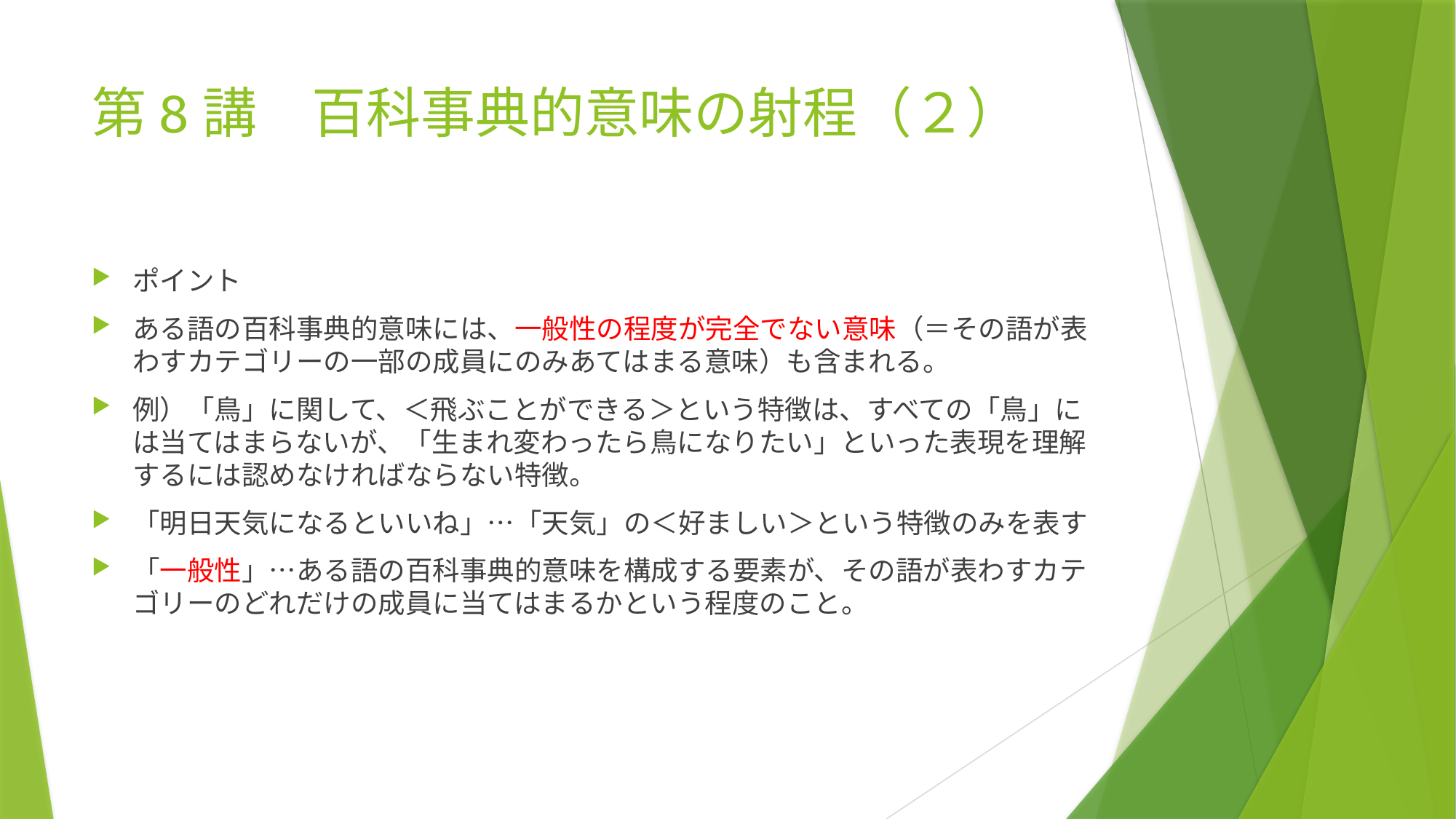

# 第8講　百科事典的意味の射程（２）
ポイント
ある語の百科事典的意味には、一般性の程度が完全でない意味（＝その語が表わすカテゴリーの一部の成員にのみあてはまる意味）も含まれる。
例）「鳥」に関して、＜飛ぶことができる＞という特徴は、すべての「鳥」には当てはまらないが、「生まれ変わったら鳥になりたい」といった表現を理解するには認めなければならない特徴。
「明日天気になるといいね」…「天気」の＜好ましい＞という特徴のみを表す
「一般性」…ある語の百科事典的意味を構成する要素が、その語が表わすカテゴリーのどれだけの成員に当てはまるかという程度のこと。